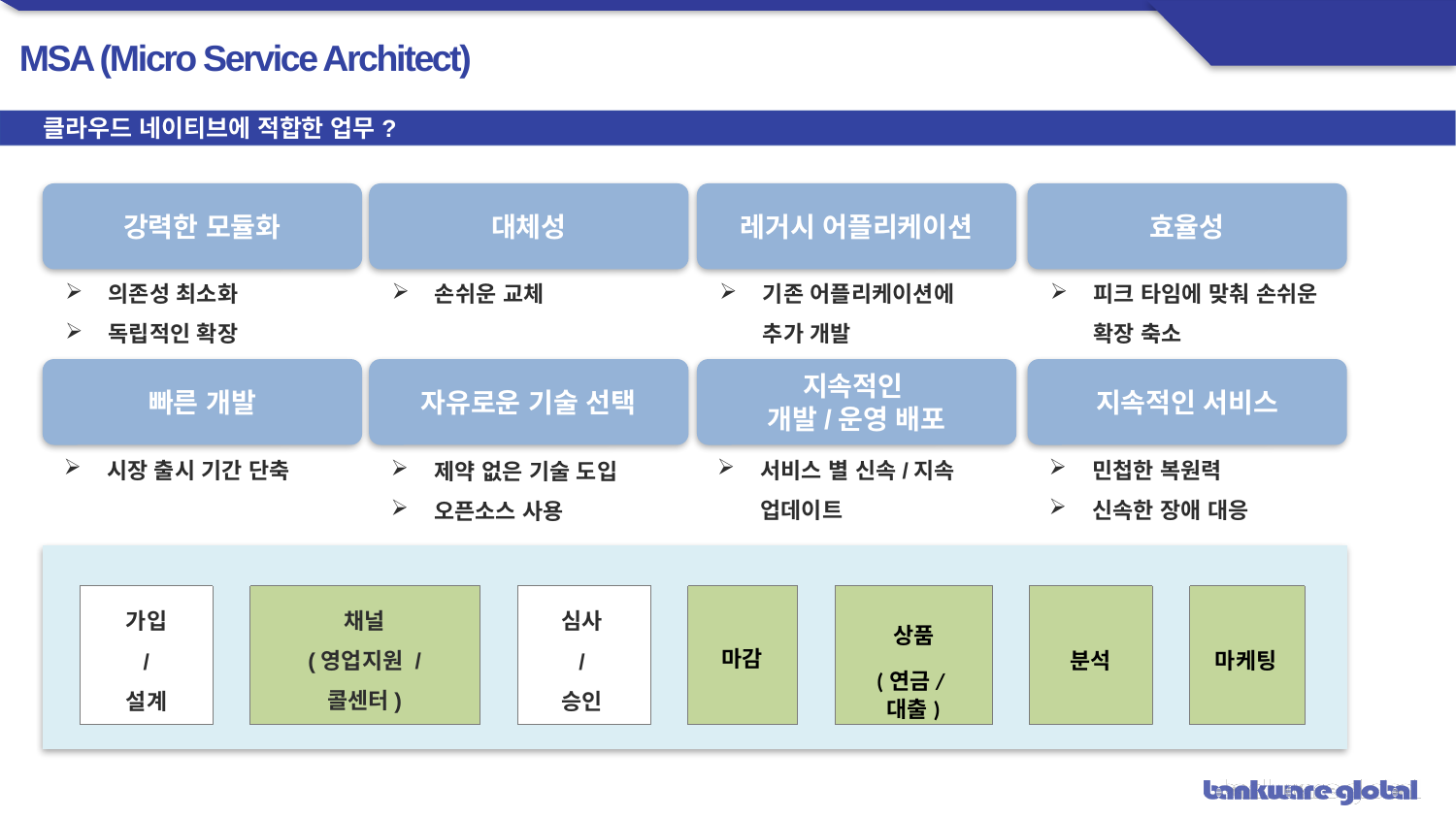

MSA (Micro Service Architect)
클라우드 네이티브에 적합한 업무?
강력한 모듈화
대체성
레거시 어플리케이션
효율성
의존성 최소화
독립적인 확장
손쉬운 교체
기존 어플리케이션에 추가 개발
피크 타임에 맞춰 손쉬운 확장 축소
빠른 개발
자유로운 기술 선택
지속적인
개발/운영 배포
지속적인 서비스
서비스 별 신속/지속    업데이트
민첩한 복원력
신속한 장애 대응
시장 출시 기간 단축
제약 없은 기술 도입
오픈소스 사용

가입
/
설계

채널
(영업지원 / 콜센터)

심사
/
승인

마감

상품
(연금/대출)

분석

마케팅